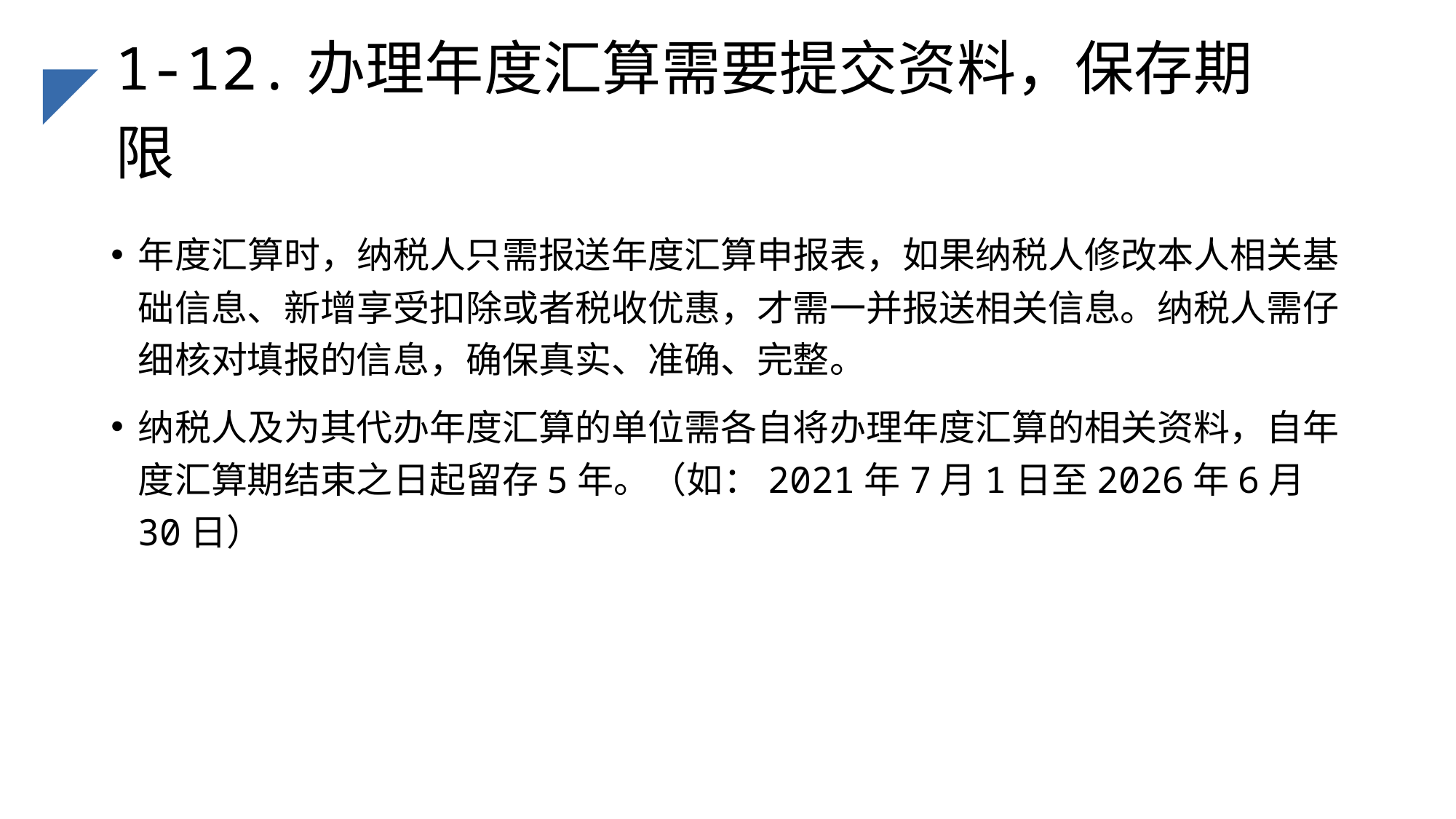

# 1-12.办理年度汇算需要提交资料，保存期限
年度汇算时，纳税人只需报送年度汇算申报表，如果纳税人修改本人相关基础信息、新增享受扣除或者税收优惠，才需一并报送相关信息。纳税人需仔细核对填报的信息，确保真实、准确、完整。
纳税人及为其代办年度汇算的单位需各自将办理年度汇算的相关资料，自年度汇算期结束之日起留存5年。（如：2021年7月1日至2026年6月30日）